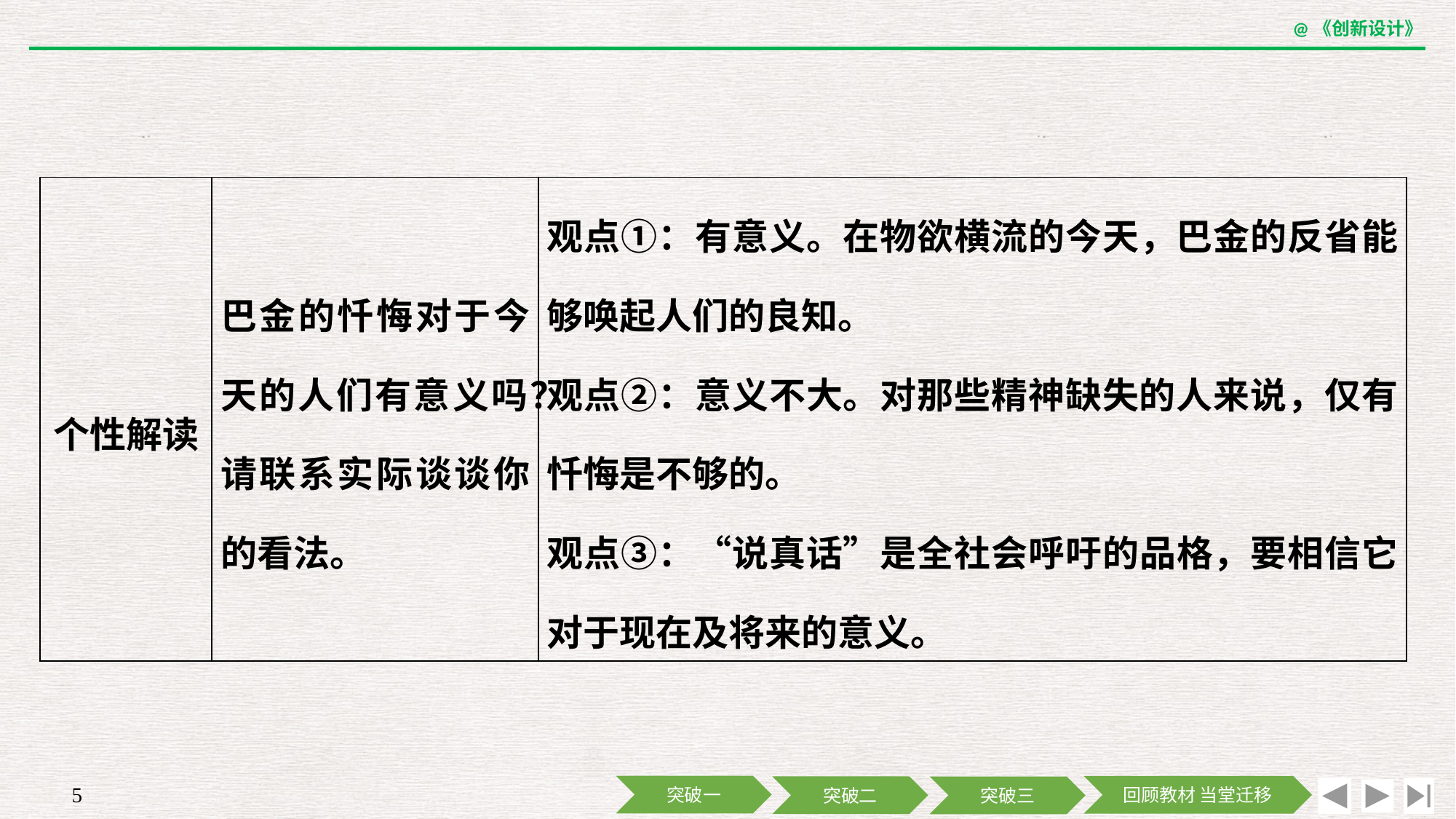

| 个性解读 | 巴金的忏悔对于今天的人们有意义吗？请联系实际谈谈你的看法。 | 观点①：有意义。在物欲横流的今天，巴金的反省能够唤起人们的良知。 观点②：意义不大。对那些精神缺失的人来说，仅有忏悔是不够的。 观点③：“说真话”是全社会呼吁的品格，要相信它对于现在及将来的意义。 |
| --- | --- | --- |